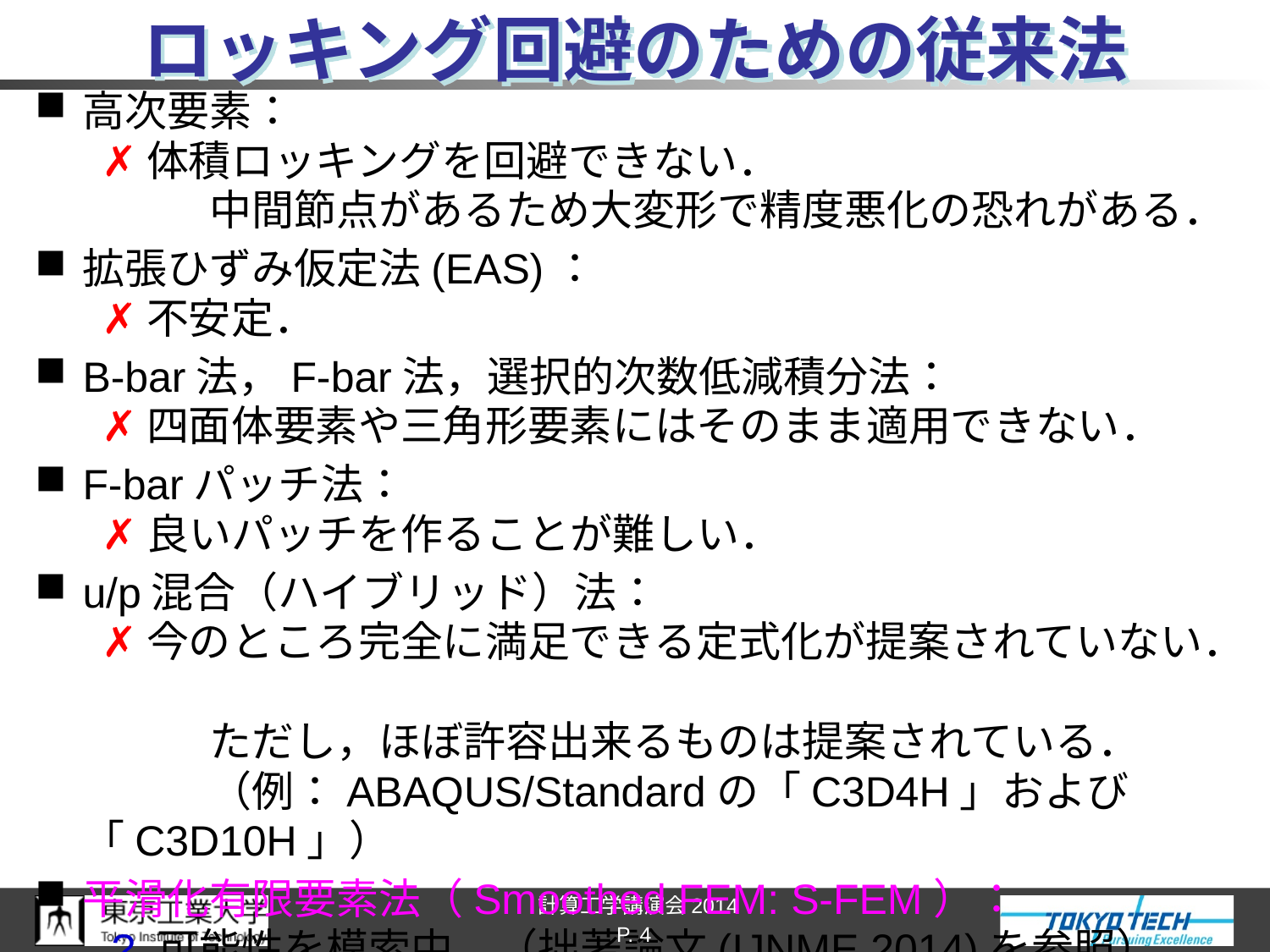

# ロッキング回避のための従来法
高次要素：
  ✗ 体積ロッキングを回避できない．
　　　中間節点があるため大変形で精度悪化の恐れがある．
拡張ひずみ仮定法(EAS)：
  ✗ 不安定．
B-bar法，F-bar法，選択的次数低減積分法：
  ✗ 四面体要素や三角形要素にはそのまま適用できない．
F-barパッチ法：
  ✗ 良いパッチを作ることが難しい．
u/p混合（ハイブリッド）法：
  ✗ 今のところ完全に満足できる定式化が提案されていない．
　　　ただし，ほぼ許容出来るものは提案されている．
　　　（例：ABAQUS/Standardの「C3D4H」および「C3D10H」）
平滑化有限要素法（Smoothed FEM: S-FEM）：
  ? 可能性を模索中．（拙著論文(IJNME 2014)を参照）
P. 4